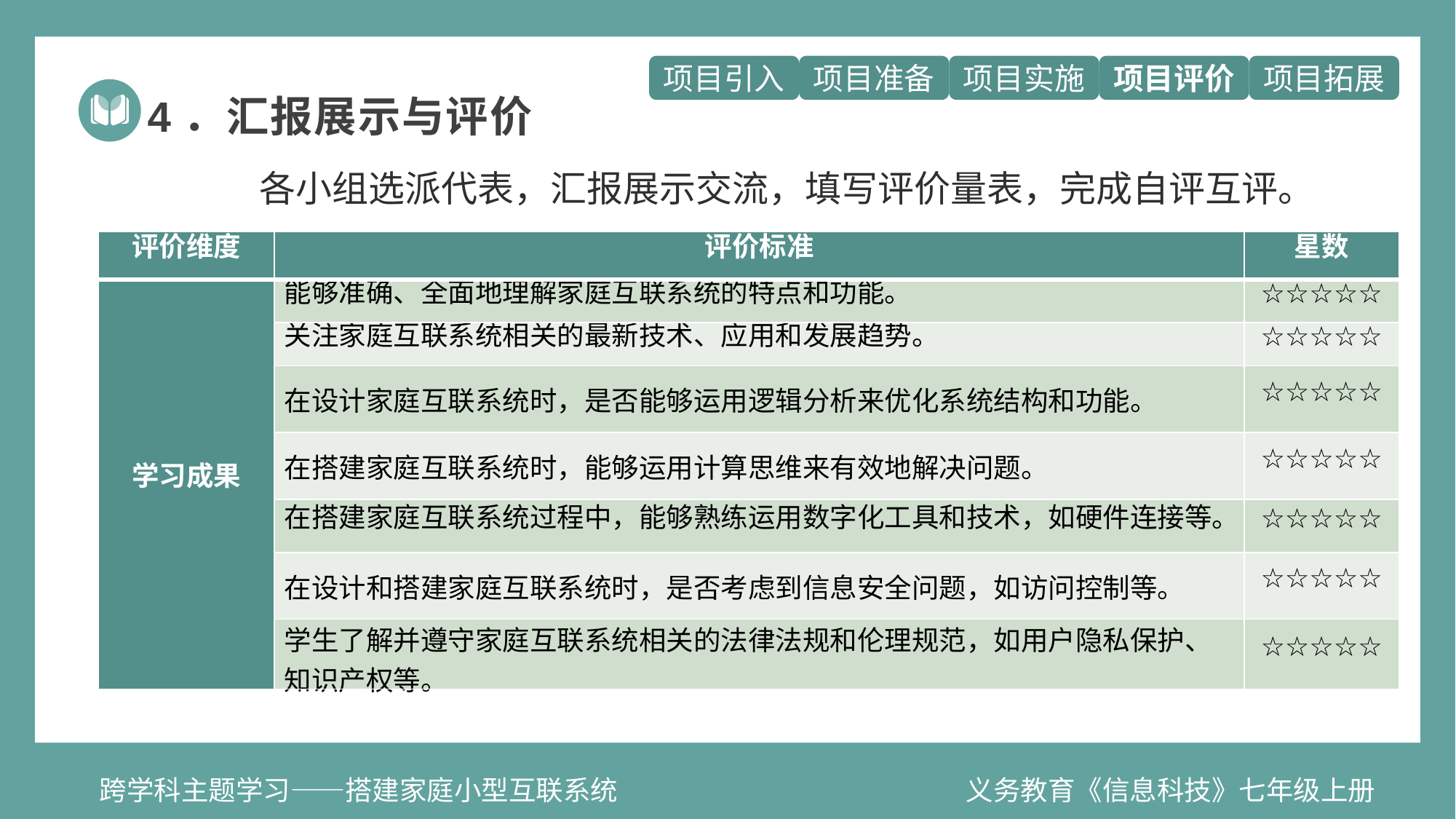

4．汇报展示与评价
各小组选派代表，汇报展示交流，填写评价量表，完成自评互评。
| 评价维度 | 评价标准 | 星数 |
| --- | --- | --- |
| 学习成果 | 能够准确、全面地理解家庭互联系统的特点和功能。 | ☆☆☆☆☆ |
|  | 关注家庭互联系统相关的最新技术、应用和发展趋势。 | ☆☆☆☆☆ |
|  | 在设计家庭互联系统时，是否能够运用逻辑分析来优化系统结构和功能。 | ☆☆☆☆☆ |
|  | 在搭建家庭互联系统时，能够运用计算思维来有效地解决问题。 | ☆☆☆☆☆ |
|  | 在搭建家庭互联系统过程中，能够熟练运用数字化工具和技术，如硬件连接等。 | ☆☆☆☆☆ |
|  | 在设计和搭建家庭互联系统时，是否考虑到信息安全问题，如访问控制等。 | ☆☆☆☆☆ |
|  | 学生了解并遵守家庭互联系统相关的法律法规和伦理规范，如用户隐私保护、知识产权等。 | ☆☆☆☆☆ |